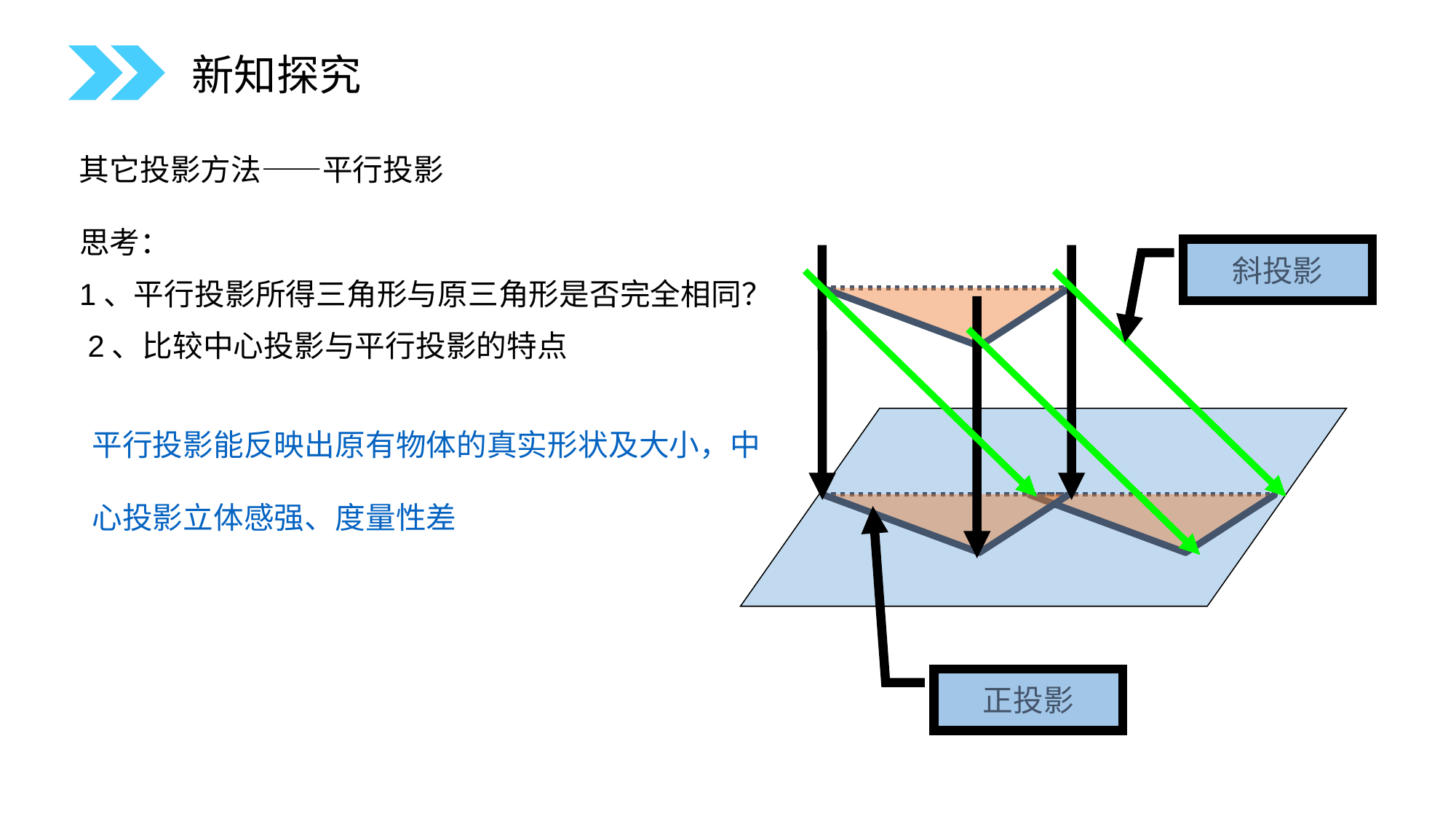

新知探究
其它投影方法——平行投影
思考：
1、平行投影所得三角形与原三角形是否完全相同？
 2、比较中心投影与平行投影的特点
斜投影

平行投影能反映出原有物体的真实形状及大小，中心投影立体感强、度量性差

正投影